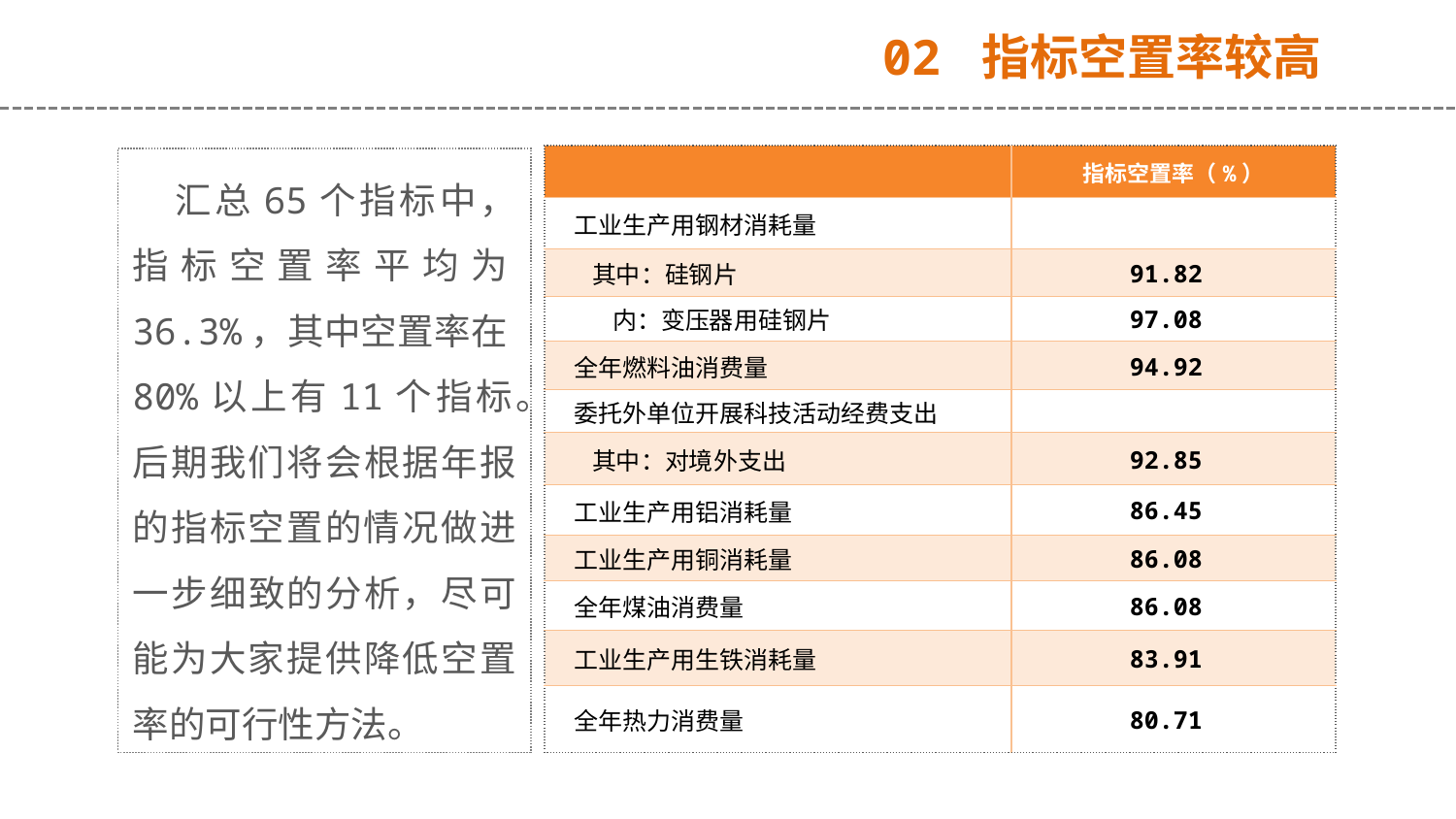

02 指标空置率较高

汇总65个指标中，指标空置率平均为36.3%，其中空置率在80%以上有11个指标。后期我们将会根据年报的指标空置的情况做进一步细致的分析，尽可能为大家提供降低空置率的可行性方法。
|  | 指标空置率（%） |
| --- | --- |
| 工业生产用钢材消耗量 |  |
| 其中：硅钢片 | 91.82 |
| 内：变压器用硅钢片 | 97.08 |
| 全年燃料油消费量 | 94.92 |
| 委托外单位开展科技活动经费支出 |  |
| 其中：对境外支出 | 92.85 |
| 工业生产用铝消耗量 | 86.45 |
| 工业生产用铜消耗量 | 86.08 |
| 全年煤油消费量 | 86.08 |
| 工业生产用生铁消耗量 | 83.91 |
| 全年热力消费量 | 80.71 |
9